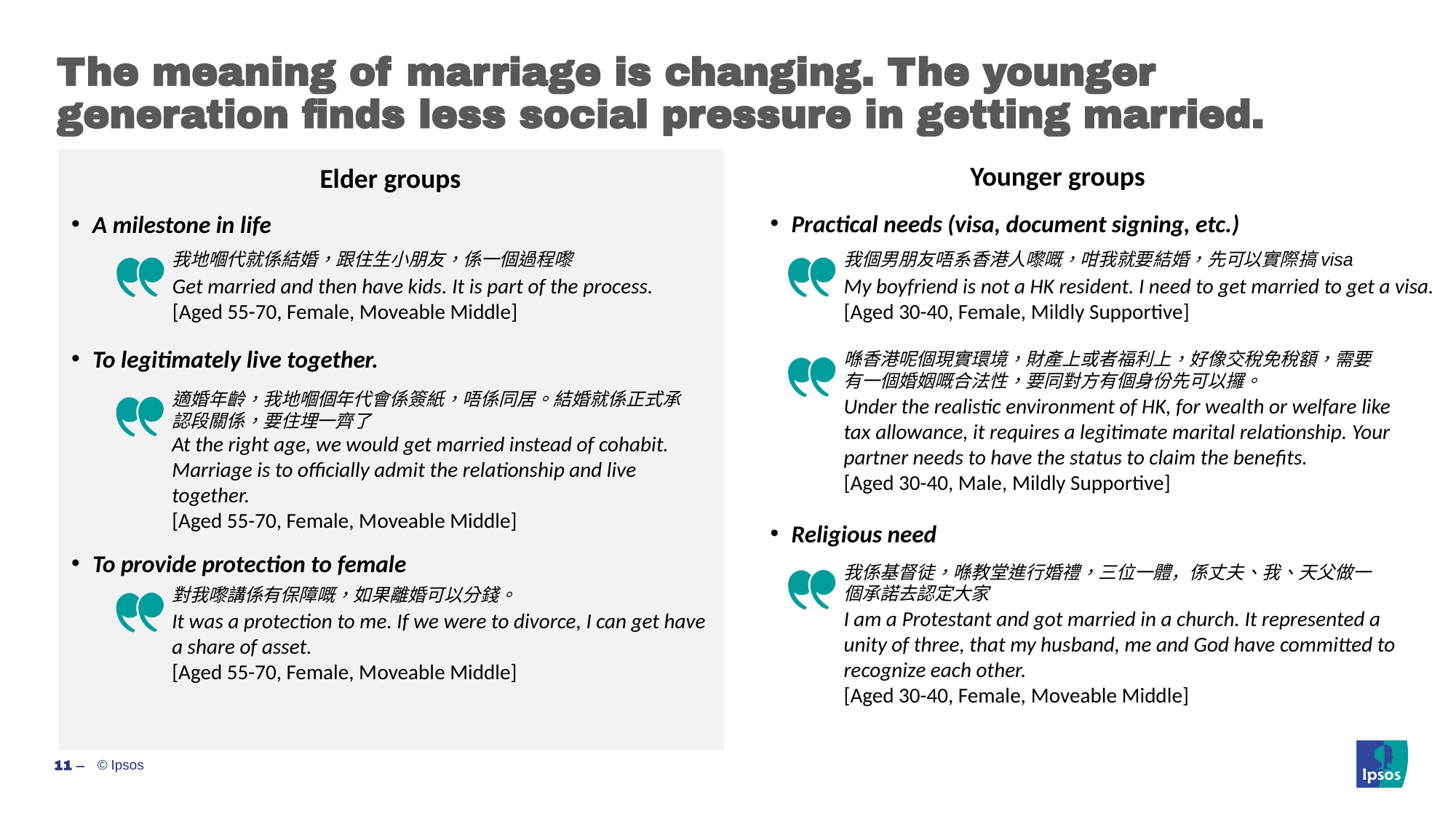

# The meaning of marriage is changing. The younger generation finds less social pressure in getting married.

Younger groups
Elder groups
Practical needs (visa, document signing, etc.)

Religious need
A milestone in life

To legitimately live together.

To provide protection to female
我地嗰代就係結婚，跟住生小朋友，係一個過程嚟
我個男朋友唔系香港人嚟嘅，咁我就要結婚，先可以實際搞visa

Get married and then have kids. It is part of the process.
[Aged 55-70, Female, Moveable Middle]
My boyfriend is not a HK resident. I need to get married to get a visa.
[Aged 30-40, Female, Mildly Supportive]
喺香港呢個現實環境，財產上或者福利上，好像交稅免稅額，需要有一個婚姻嘅合法性，要同對方有個身份先可以攞。

適婚年齡，我地嗰個年代會係簽紙，唔係同居。結婚就係正式承認段關係，要住埋一齊了
Under the realistic environment of HK, for wealth or welfare like tax allowance, it requires a legitimate marital relationship. Your partner needs to have the status to claim the benefits.
[Aged 30-40, Male, Mildly Supportive]

At the right age, we would get married instead of cohabit. Marriage is to officially admit the relationship and live together.
[Aged 55-70, Female, Moveable Middle]
我係基督徒，喺教堂進行婚禮，三位一體，係丈夫、我、天父做一個承諾去認定大家

對我嚟講係有保障嘅，如果離婚可以分錢。

I am a Protestant and got married in a church. It represented a unity of three, that my husband, me and God have committed to recognize each other.
[Aged 30-40, Female, Moveable Middle]
It was a protection to me. If we were to divorce, I can get have a share of asset.
[Aged 55-70, Female, Moveable Middle]
11 ‒